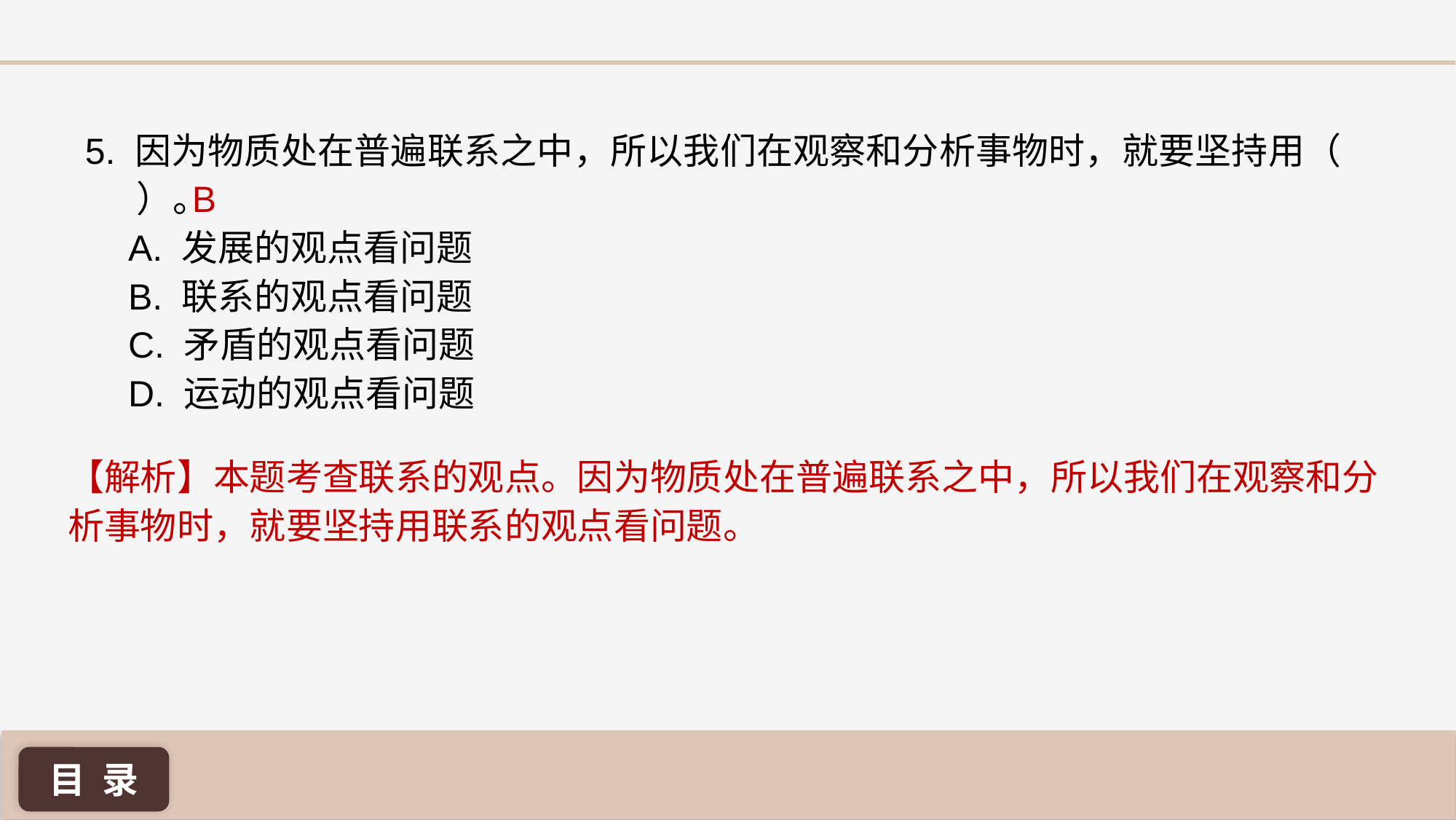

5. 因为物质处在普遍联系之中，所以我们在观察和分析事物时，就要坚持用（       ）。
A. 发展的观点看问题
B. 联系的观点看问题
C. 矛盾的观点看问题
D. 运动的观点看问题
B
【解析】本题考查联系的观点。因为物质处在普遍联系之中，所以我们在观察和分析事物时，就要坚持用联系的观点看问题。